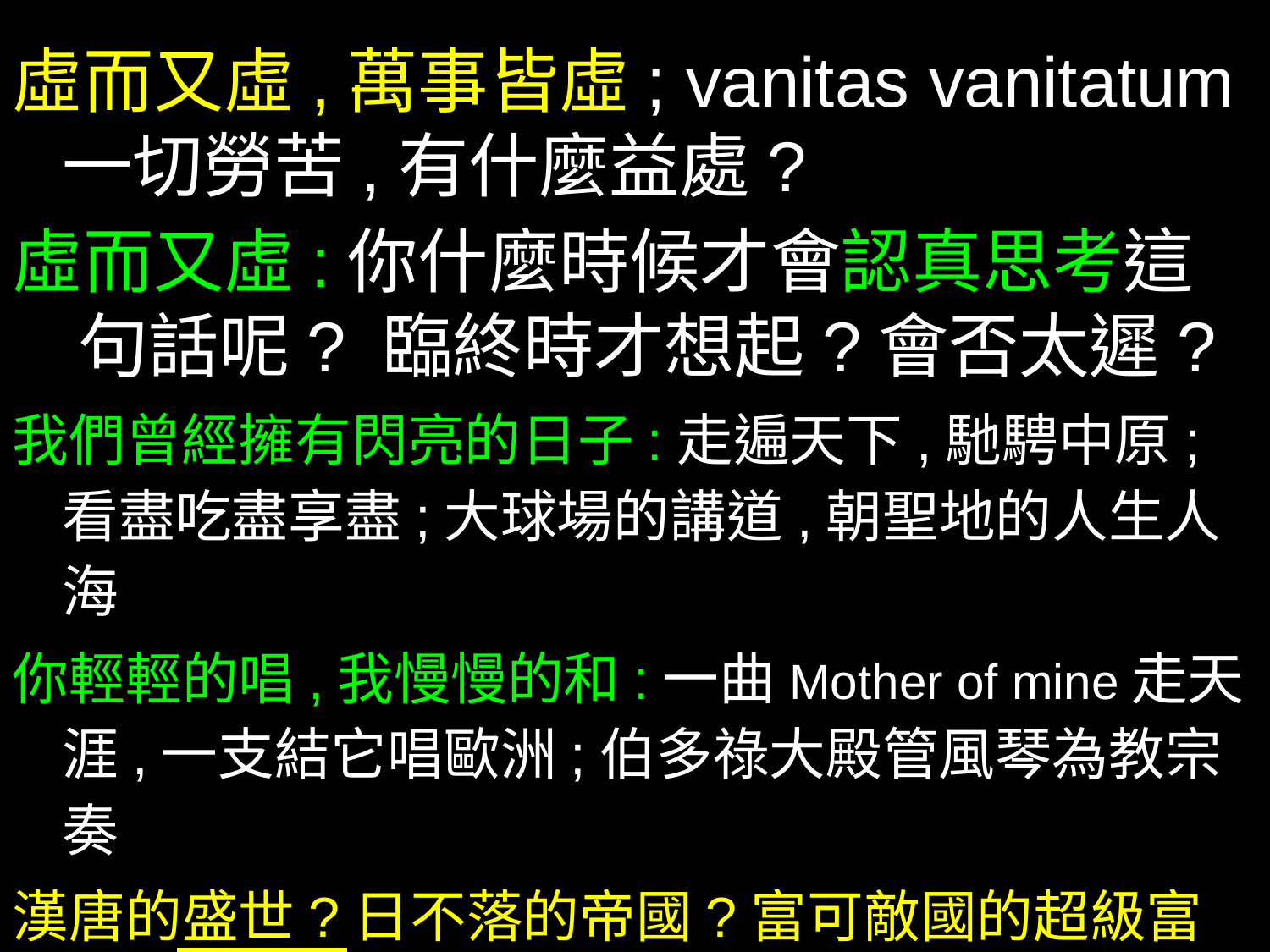

虛而又虛,萬事皆虛; vanitas vanitatum  一切勞苦,有什麼益處?
虛而又虛:你什麼時候才會認真思考這
 句話呢? 臨終時才想起?會否太遲?
我們曾經擁有閃亮的日子:走遍天下,馳騁中原;看盡吃盡享盡;大球場的講道,朝聖地的人生人海
你輕輕的唱,我慢慢的和:一曲Mother of mine走天涯,一支結它唱歐洲;伯多祿大殿管風琴為教宗奏
漢唐的盛世?日不落的帝國?富可敵國的超級富豪?俱往矣! 浪淘盡千古風流人物;英雄彈指又山丘